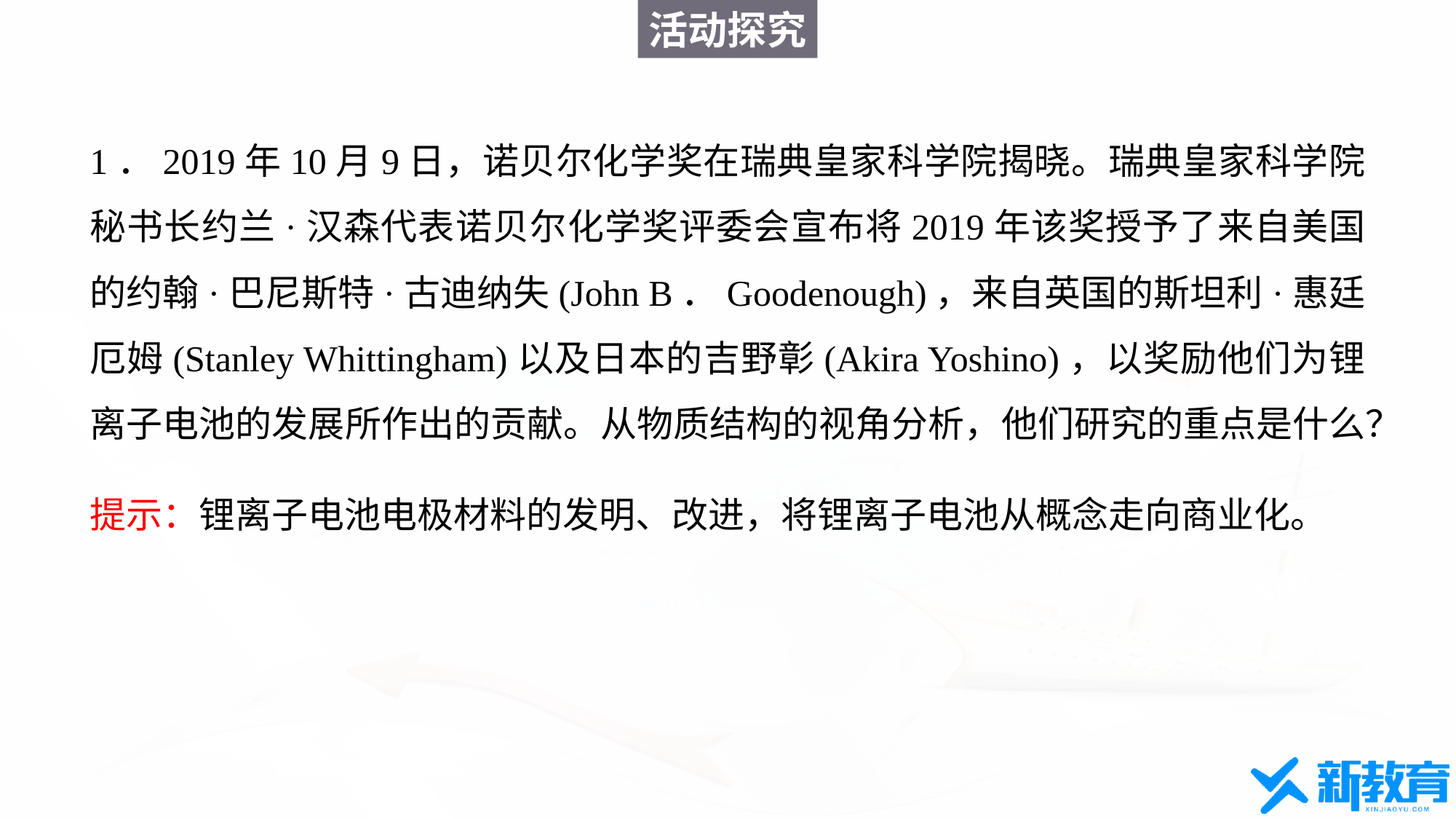

活动探究
1．2019年10月9日，诺贝尔化学奖在瑞典皇家科学院揭晓。瑞典皇家科学院秘书长约兰·汉森代表诺贝尔化学奖评委会宣布将2019年该奖授予了来自美国的约翰·巴尼斯特·古迪纳失(John B．Goodenough)，来自英国的斯坦利·惠廷厄姆(Stanley Whittingham)以及日本的吉野彰(Akira Yoshino)，以奖励他们为锂离子电池的发展所作出的贡献。从物质结构的视角分析，他们研究的重点是什么？
提示：锂离子电池电极材料的发明、改进，将锂离子电池从概念走向商业化。